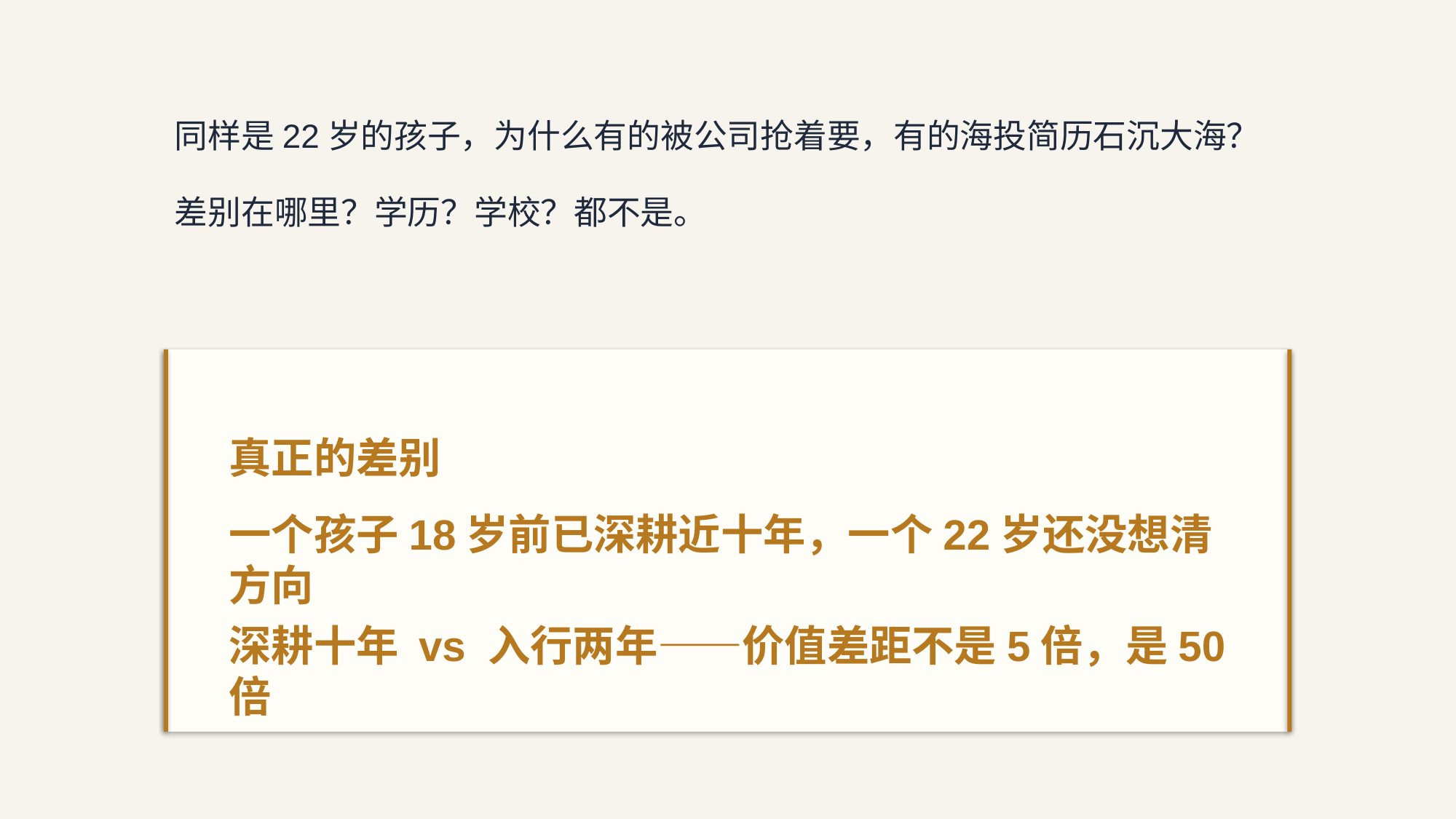

同样是22岁的孩子，为什么有的被公司抢着要，有的海投简历石沉大海？
差别在哪里？学历？学校？都不是。

真正的差别

一个孩子18岁前已深耕近十年，一个22岁还没想清方向
深耕十年 vs 入行两年——价值差距不是5倍，是50倍